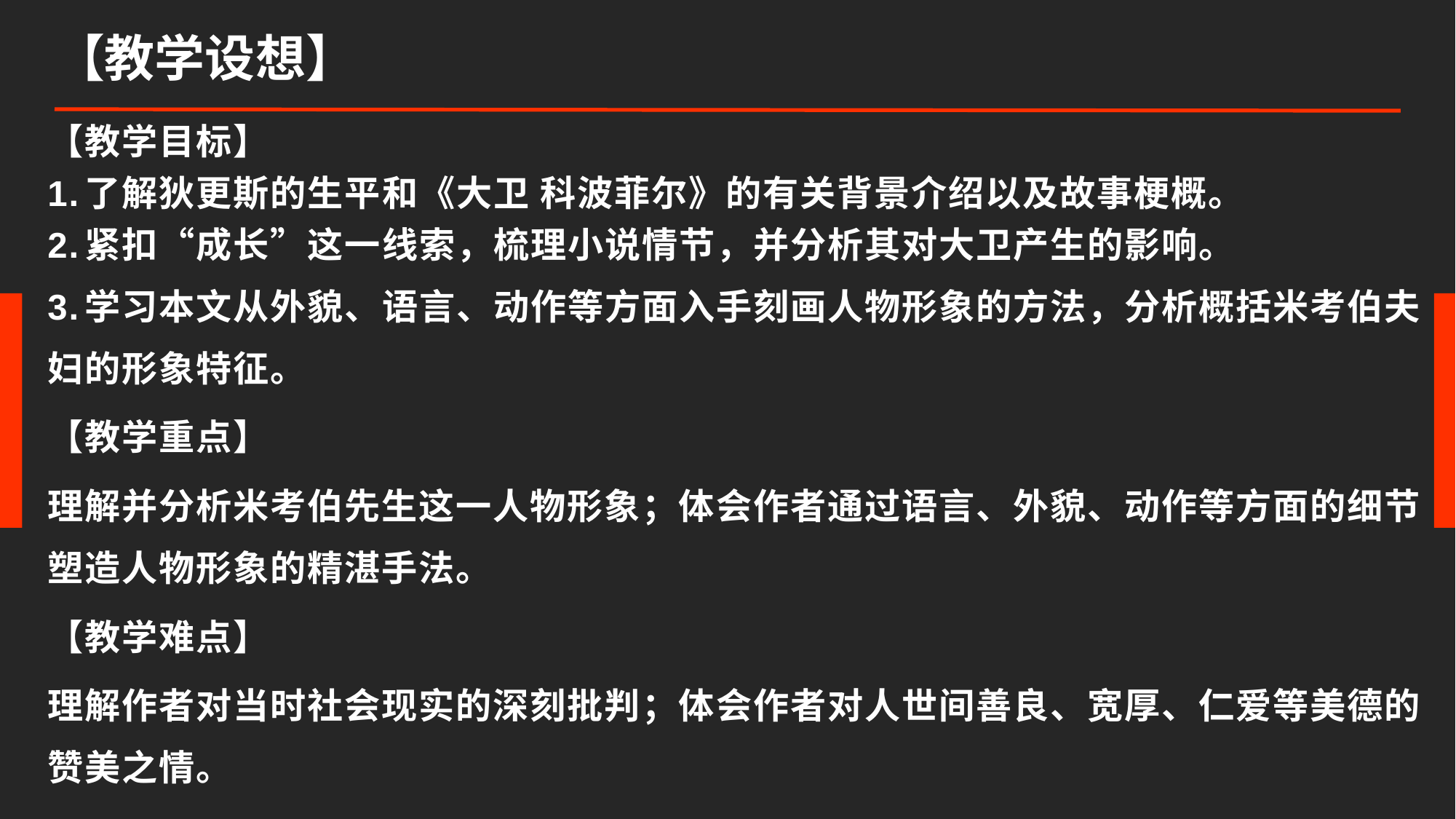

【教学设想】
【教学目标】
1.了解狄更斯的生平和《大卫 科波菲尔》的有关背景介绍以及故事梗概。
2.紧扣“成长”这一线索，梳理小说情节，并分析其对大卫产生的影响。
3.学习本文从外貌、语言、动作等方面入手刻画人物形象的方法，分析概括米考伯夫妇的形象特征。
【教学重点】
理解并分析米考伯先生这一人物形象；体会作者通过语言、外貌、动作等方面的细节塑造人物形象的精湛手法。
【教学难点】
理解作者对当时社会现实的深刻批判；体会作者对人世间善良、宽厚、仁爱等美德的赞美之情。